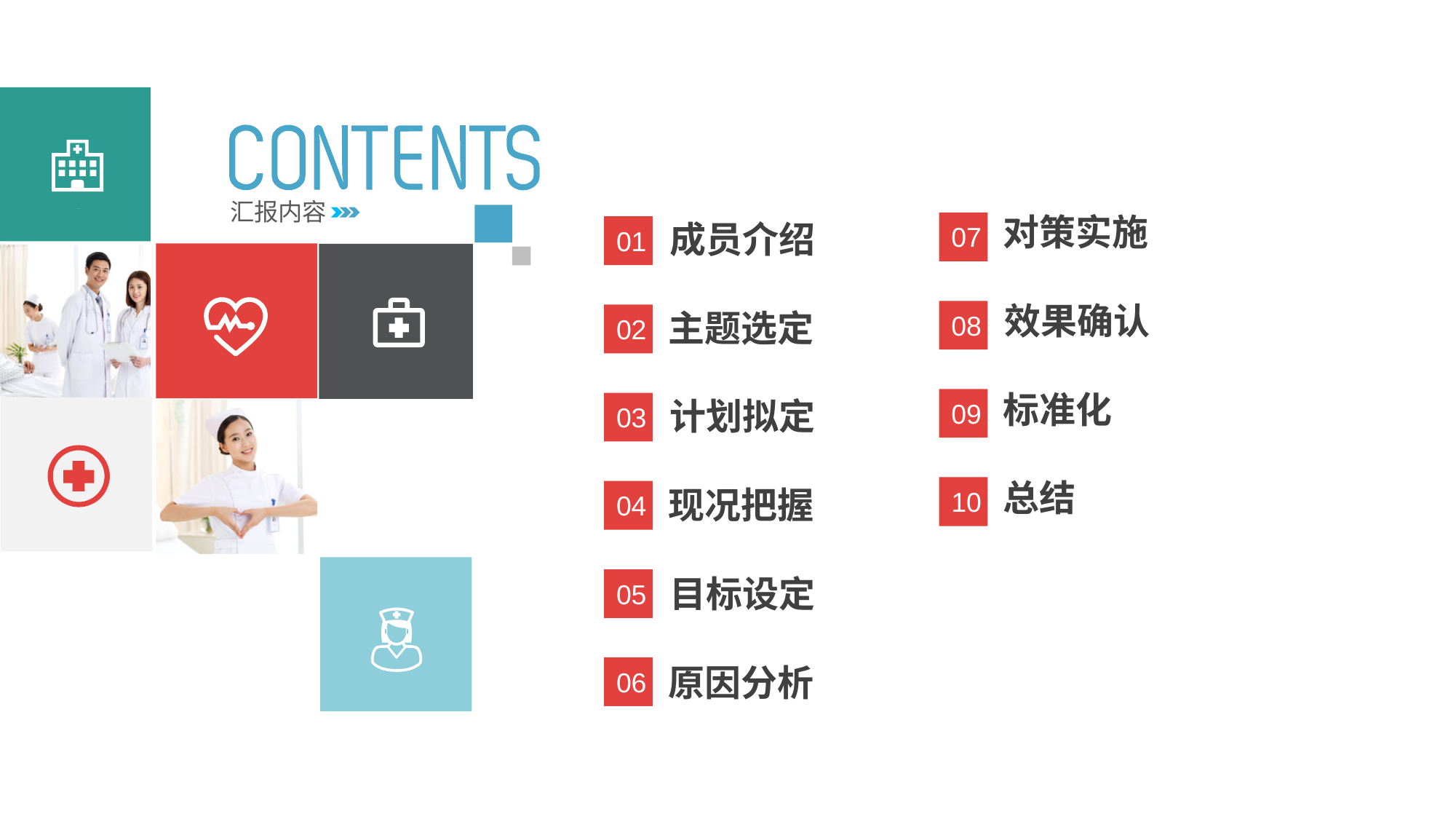

汇报内容
对策实施

成员介绍

07

01

效果确认
主题选定

08

02
标准化
计划拟定

09

03

总结
现况把握

10

04

目标设定

05
原因分析

06